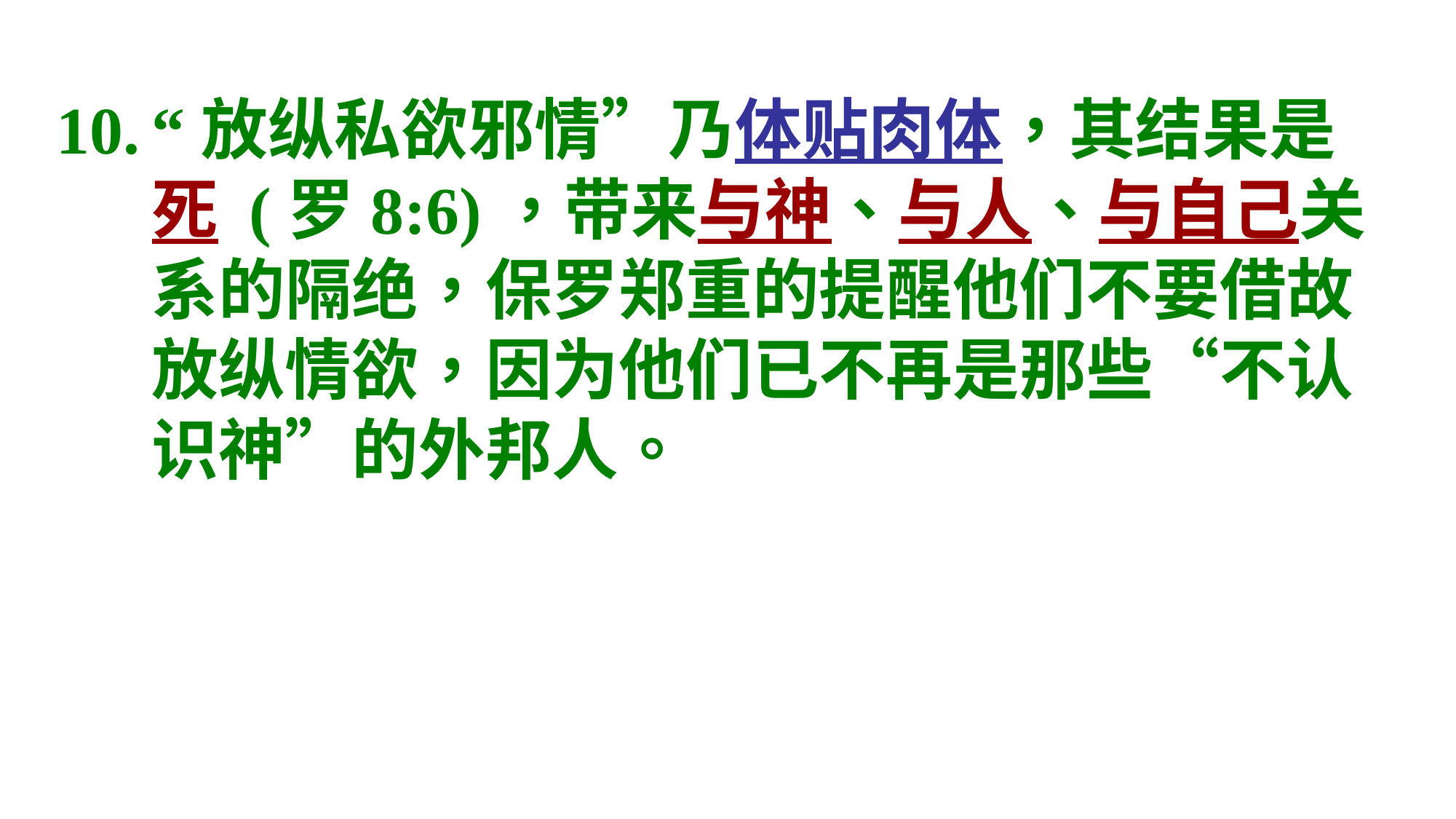

10.	“放纵私欲邪情”乃体贴肉体，其结果是死 (罗8:6)，带来与神、与人、与自己关系的隔绝，保罗郑重的提醒他们不要借故放纵情欲，因为他们已不再是那些“不认识神”的外邦人。